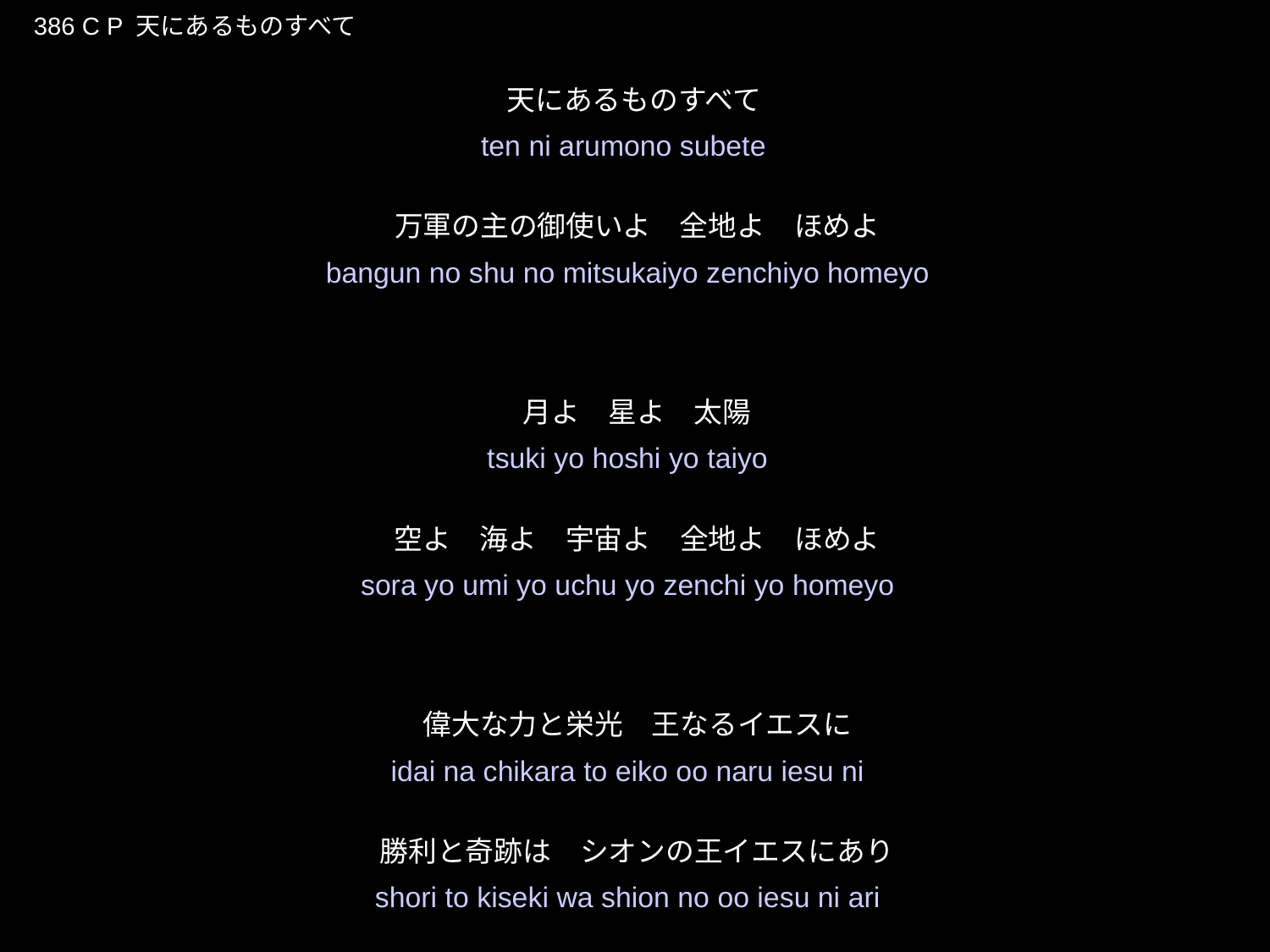

てんにあるものすべて
★P
386 C P 天にあるものすべて
天にあるものすべて
万軍の主の御使いよ　全地よ　ほめよ
月よ　星よ　太陽
空よ　海よ　宇宙よ　全地よ　ほめよ
偉大な力と栄光　王なるイエスに
勝利と奇跡は　シオンの王イエスにあり
★５
ten ni arumono subete
bangun no shu no mitsukaiyo zenchiyo homeyo
tsuki yo hoshi yo taiyo
sora yo umi yo uchu yo zenchi yo homeyo
idai na chikara to eiko oo naru iesu ni
shori to kiseki wa shion no oo iesu ni ari